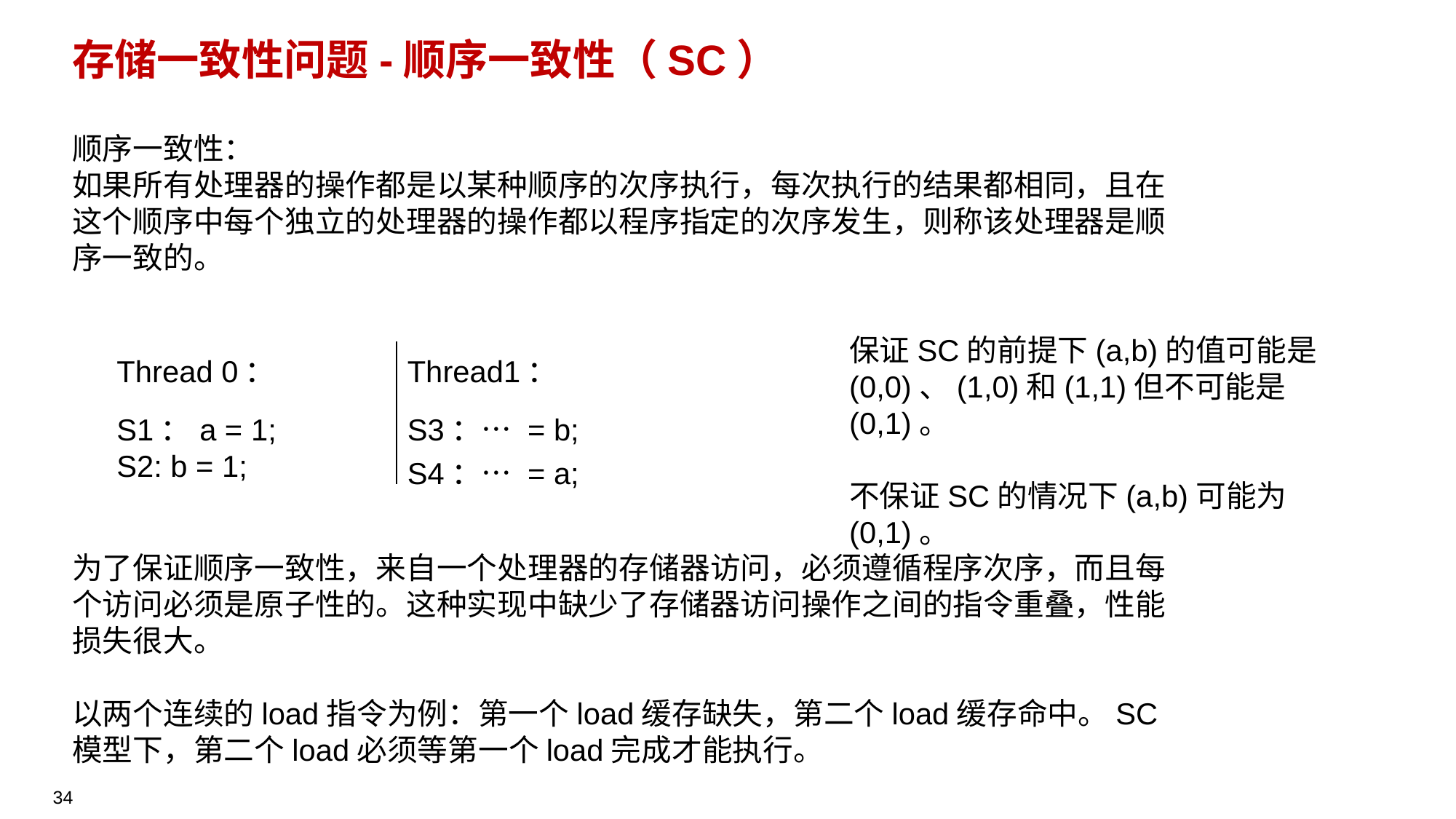

# 存储一致性问题-顺序一致性（SC）
顺序一致性：
如果所有处理器的操作都是以某种顺序的次序执行，每次执行的结果都相同，且在这个顺序中每个独立的处理器的操作都以程序指定的次序发生，则称该处理器是顺序一致的。
保证SC的前提下(a,b)的值可能是(0,0)、(1,0)和(1,1)但不可能是(0,1)。

不保证SC的情况下(a,b)可能为(0,1)。
| Thread 0： | Thread1： |
| --- | --- |
| S1：a = 1; S2: b = 1; | S3：… = b; S4：… = a; |
为了保证顺序一致性，来自一个处理器的存储器访问，必须遵循程序次序，而且每个访问必须是原子性的。这种实现中缺少了存储器访问操作之间的指令重叠，性能损失很大。

以两个连续的load指令为例：第一个load缓存缺失，第二个load缓存命中。SC模型下，第二个load必须等第一个load完成才能执行。